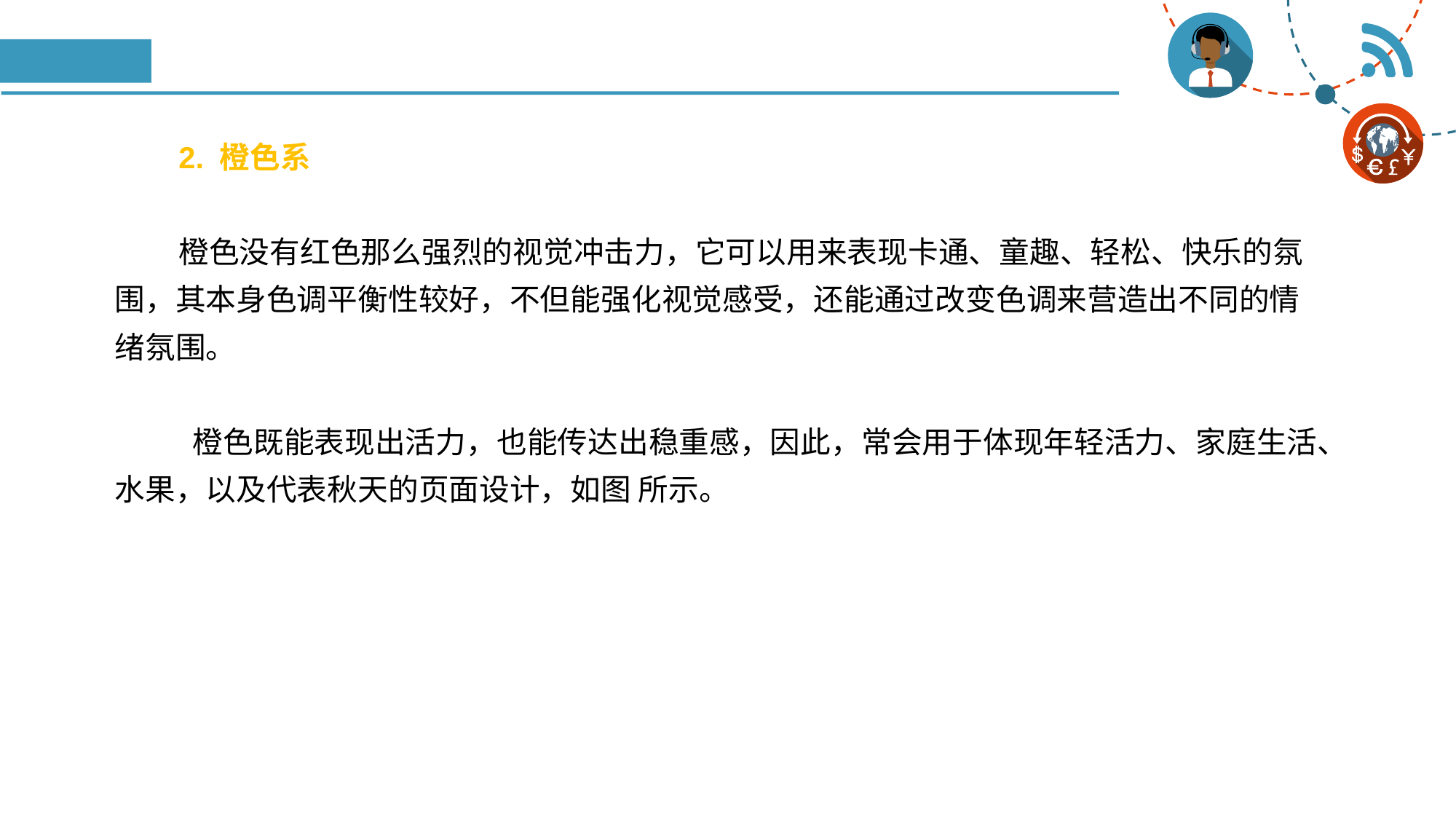

2. 橙色系

橙色没有红色那么强烈的视觉冲击力，它可以用来表现卡通、童趣、轻松、快乐的氛围，其本身色调平衡性较好，不但能强化视觉感受，还能通过改变色调来营造出不同的情绪氛围。

 橙色既能表现出活力，也能传达出稳重感，因此，常会用于体现年轻活力、家庭生活、水果，以及代表秋天的页面设计，如图 所示。